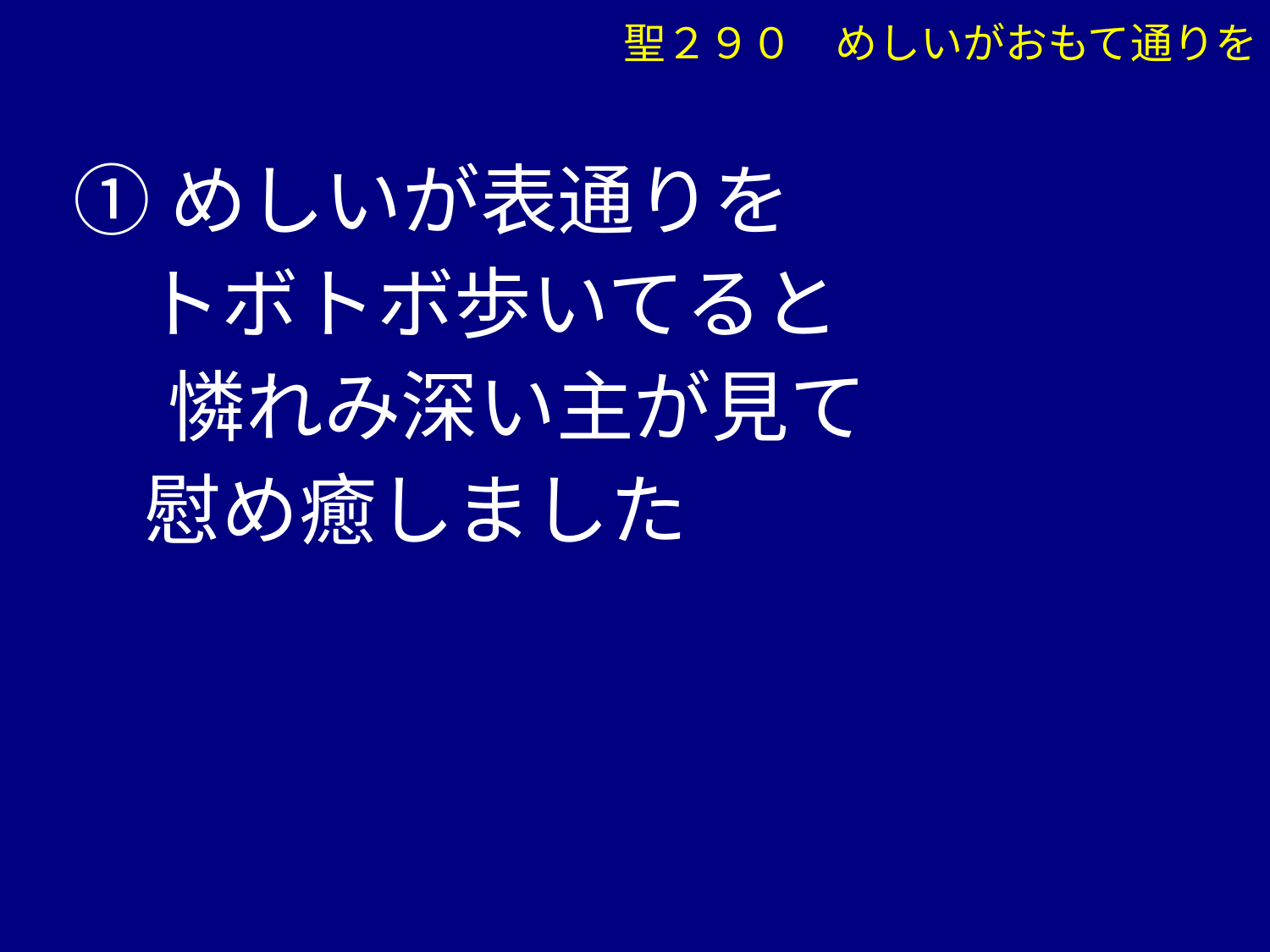

聖２９０　めしいがおもて通りを
①めしいが表通りを
   トボトボ歩いてると
　 憐れみ深い主が見て
   慰め癒しました